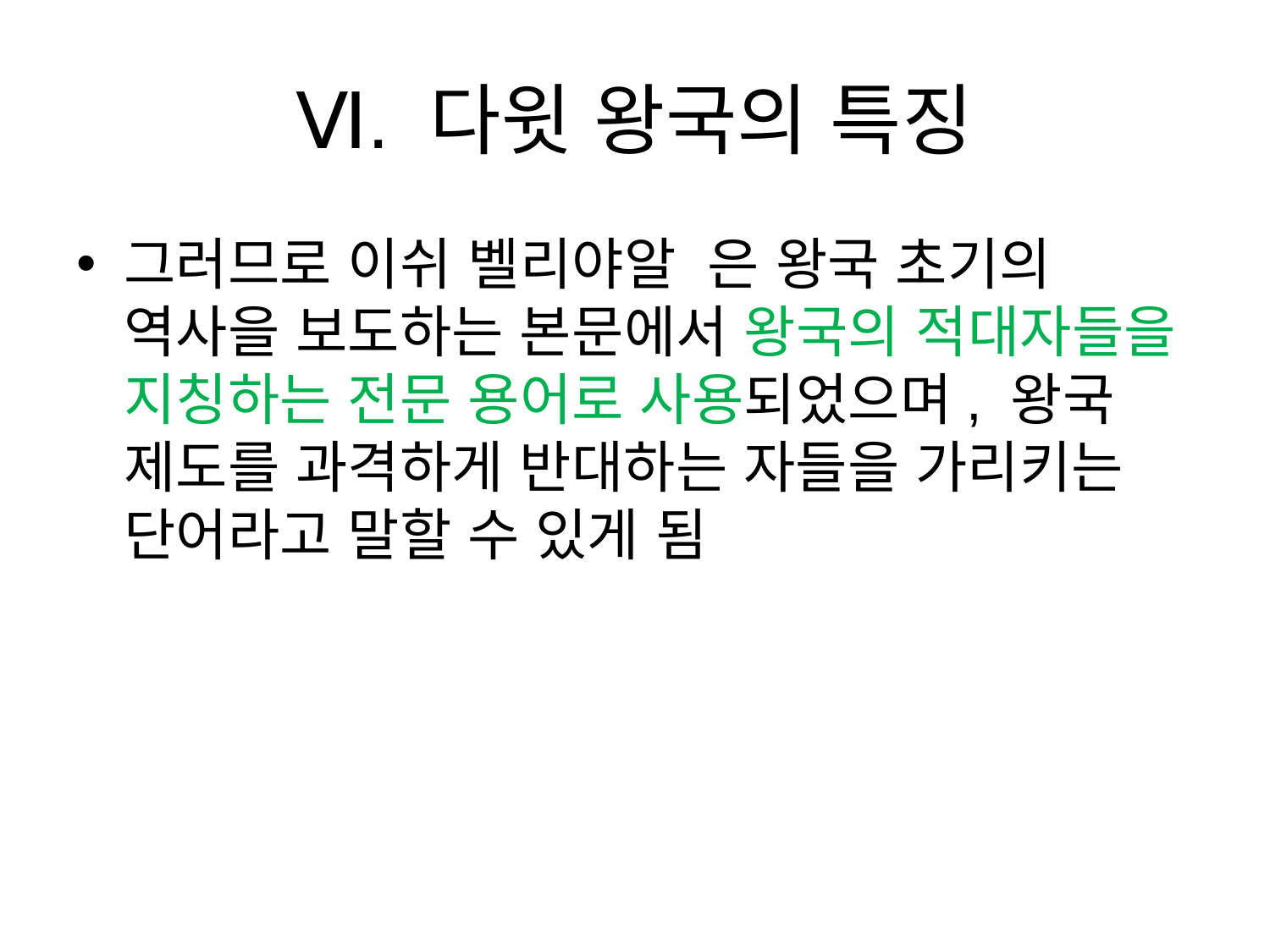

# Ⅵ. 다윗 왕국의 특징
그러므로 이쉬 벨리야알  은 왕국 초기의 역사을 보도하는 본문에서 왕국의 적대자들을 지칭하는 전문 용어로 사용되었으며, 왕국 제도를 과격하게 반대하는 자들을 가리키는 단어라고 말할 수 있게 됨